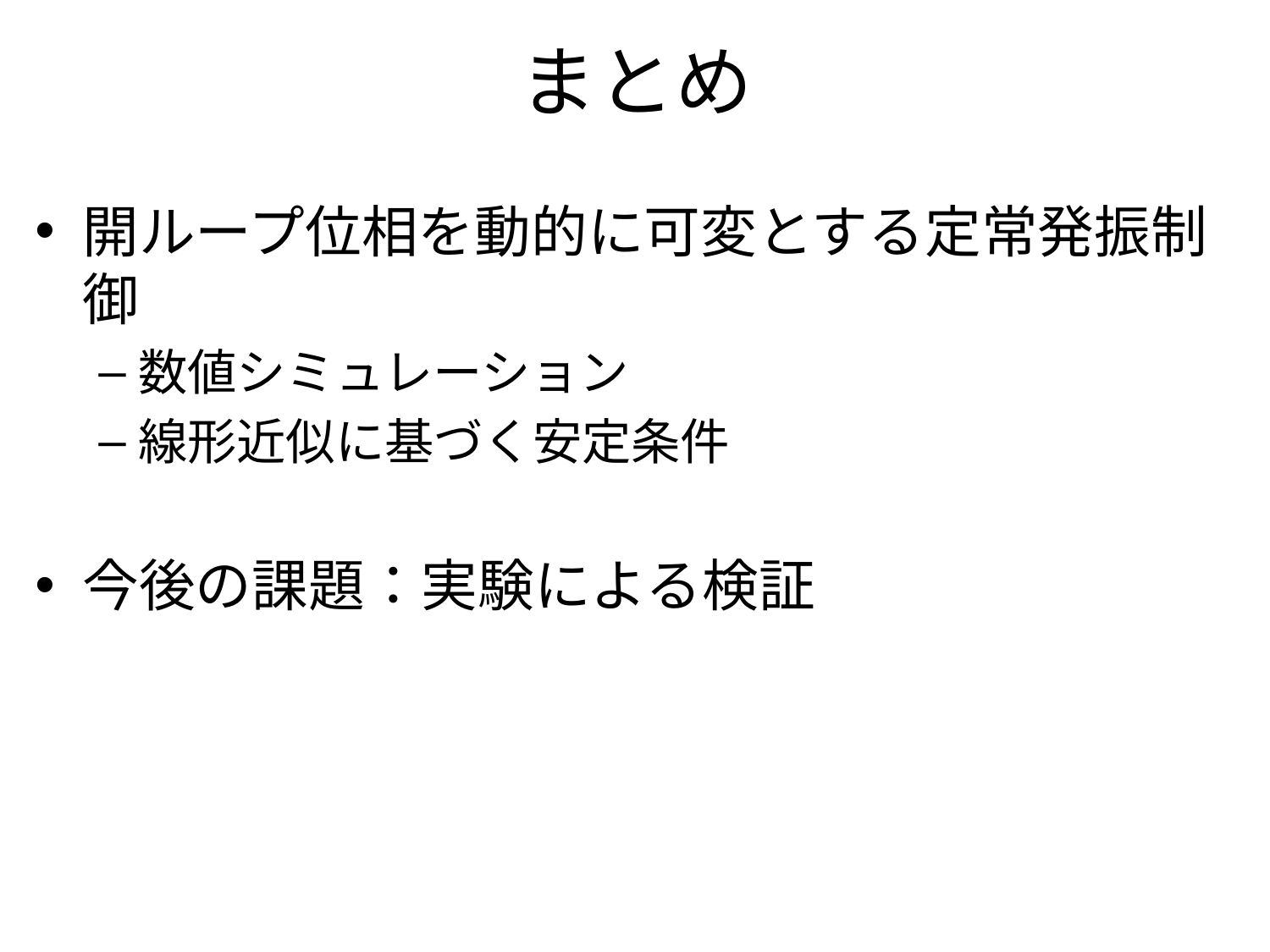

# まとめ
開ループ位相を動的に可変とする定常発振制御
数値シミュレーション
線形近似に基づく安定条件

今後の課題：実験による検証